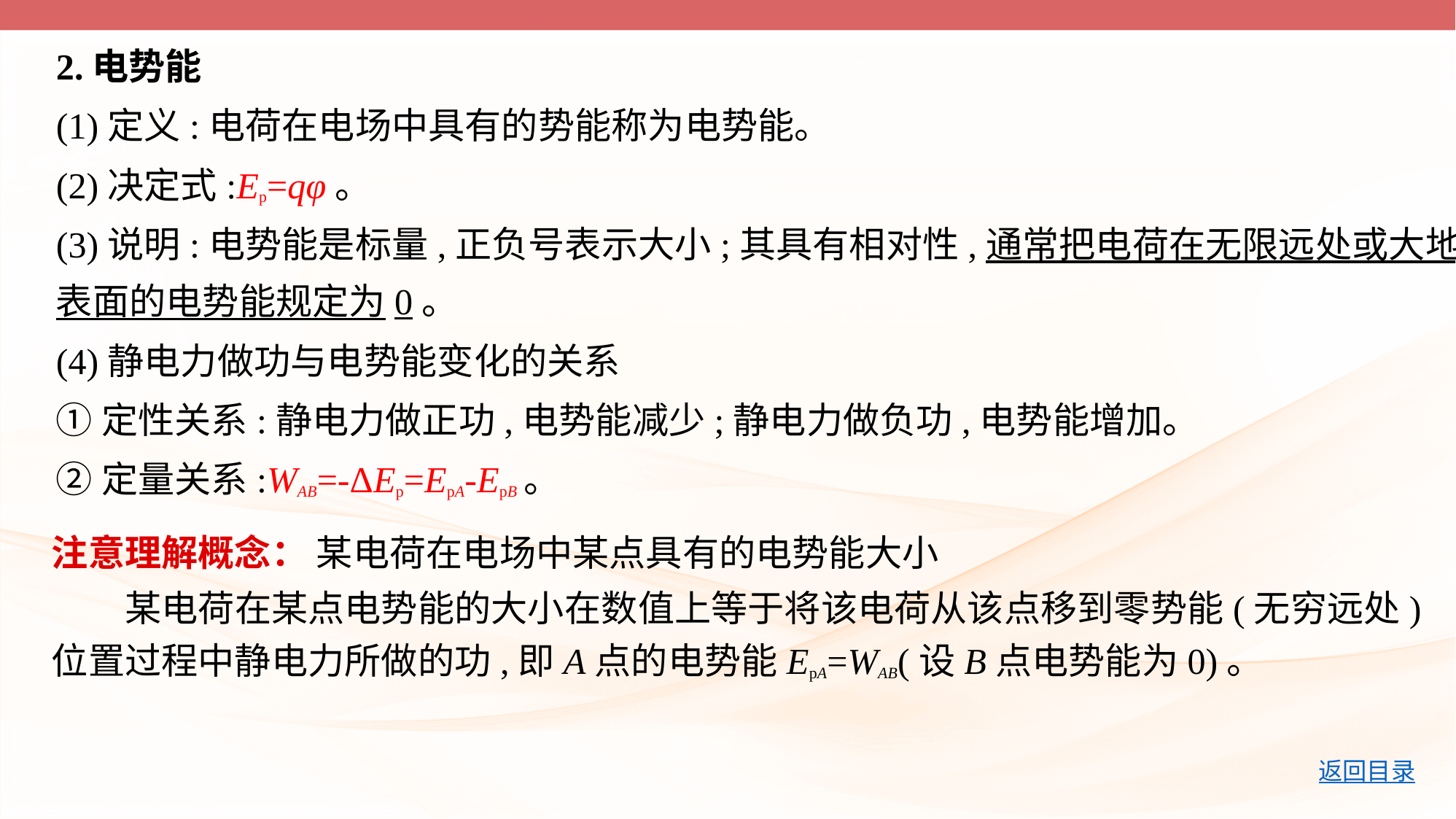

2.电势能
(1)定义:电荷在电场中具有的势能称为电势能。
(2)决定式:Ep=qφ。
(3)说明:电势能是标量,正负号表示大小;其具有相对性,通常把电荷在无限远处或大地
表面的电势能规定为0。
(4)静电力做功与电势能变化的关系
①定性关系:静电力做正功,电势能减少;静电力做负功,电势能增加。
②定量关系:WAB=-ΔEp=EpA-EpB。
注意理解概念： 某电荷在电场中某点具有的电势能大小
　　某电荷在某点电势能的大小在数值上等于将该电荷从该点移到零势能(无穷远处)
位置过程中静电力所做的功,即A点的电势能EpA=WAB(设B点电势能为0)。